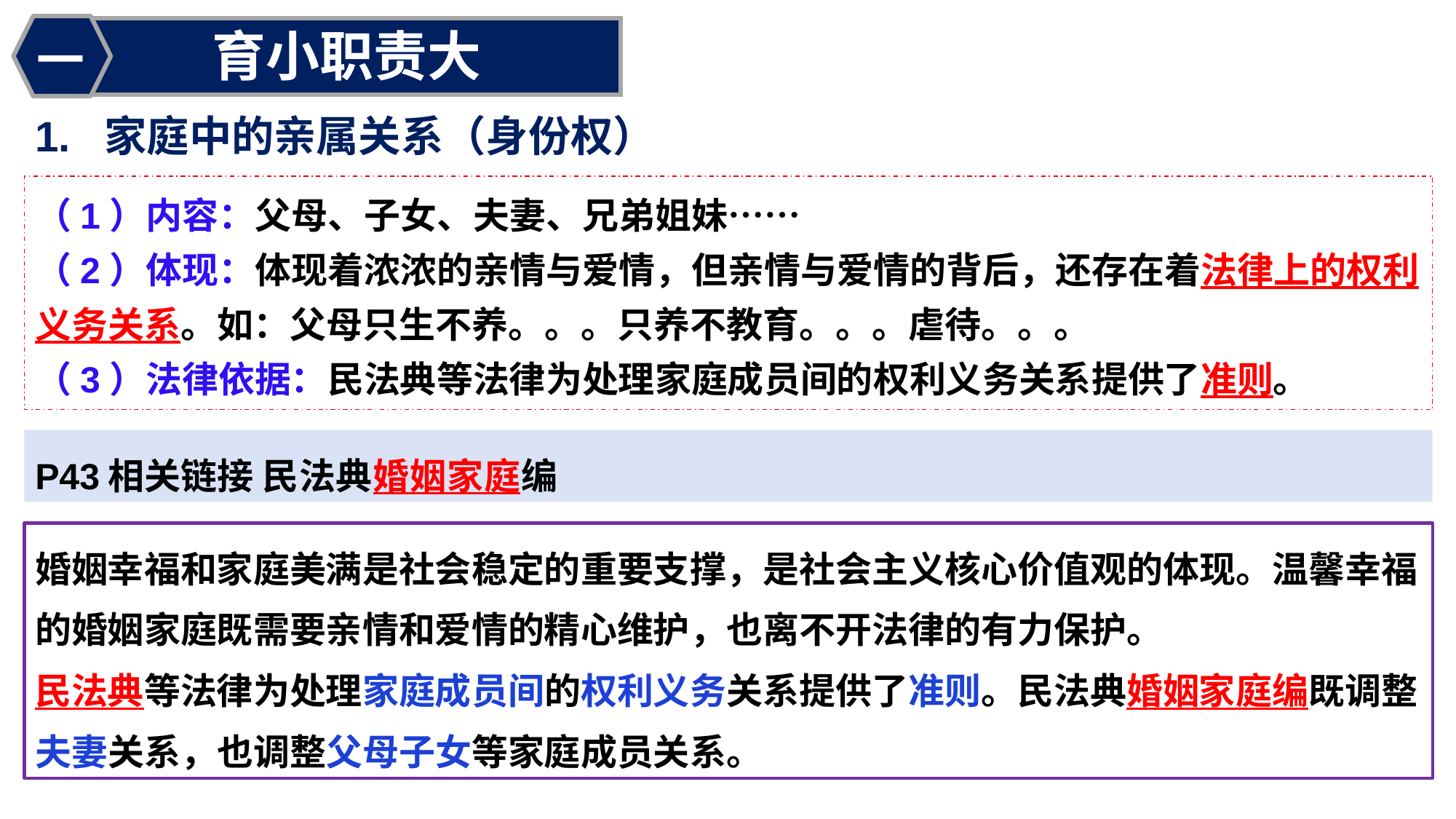

一
育小职责大
1.  家庭中的亲属关系（身份权）
（1）内容：父母、子女、夫妻、兄弟姐妹……
（2）体现：体现着浓浓的亲情与爱情，但亲情与爱情的背后，还存在着法律上的权利义务关系。如：父母只生不养。。。只养不教育。。。虐待。。。
（3）法律依据：民法典等法律为处理家庭成员间的权利义务关系提供了准则。
P43相关链接 民法典婚姻家庭编
婚姻幸福和家庭美满是社会稳定的重要支撑，是社会主义核心价值观的体现。温馨幸福的婚姻家庭既需要亲情和爱情的精心维护，也离不开法律的有力保护。
民法典等法律为处理家庭成员间的权利义务关系提供了准则。民法典婚姻家庭编既调整夫妻关系，也调整父母子女等家庭成员关系。